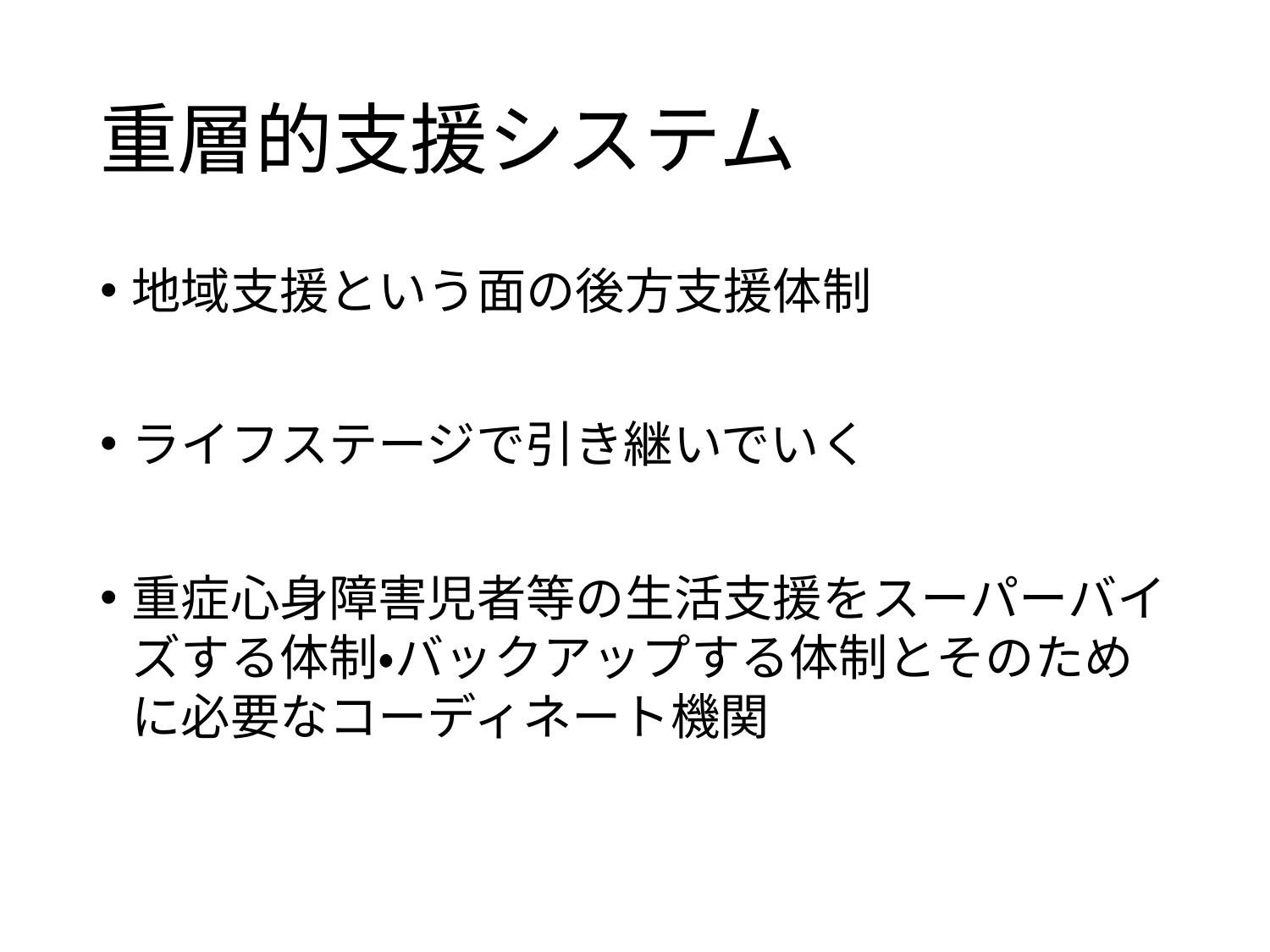

# 重層的支援システム
地域支援という面の後方支援体制

ライフステージで引き継いでいく

重症心身障害児者等の生活支援をスーパーバイズする体制・バックアップする体制とそのために必要なコーディネート機関